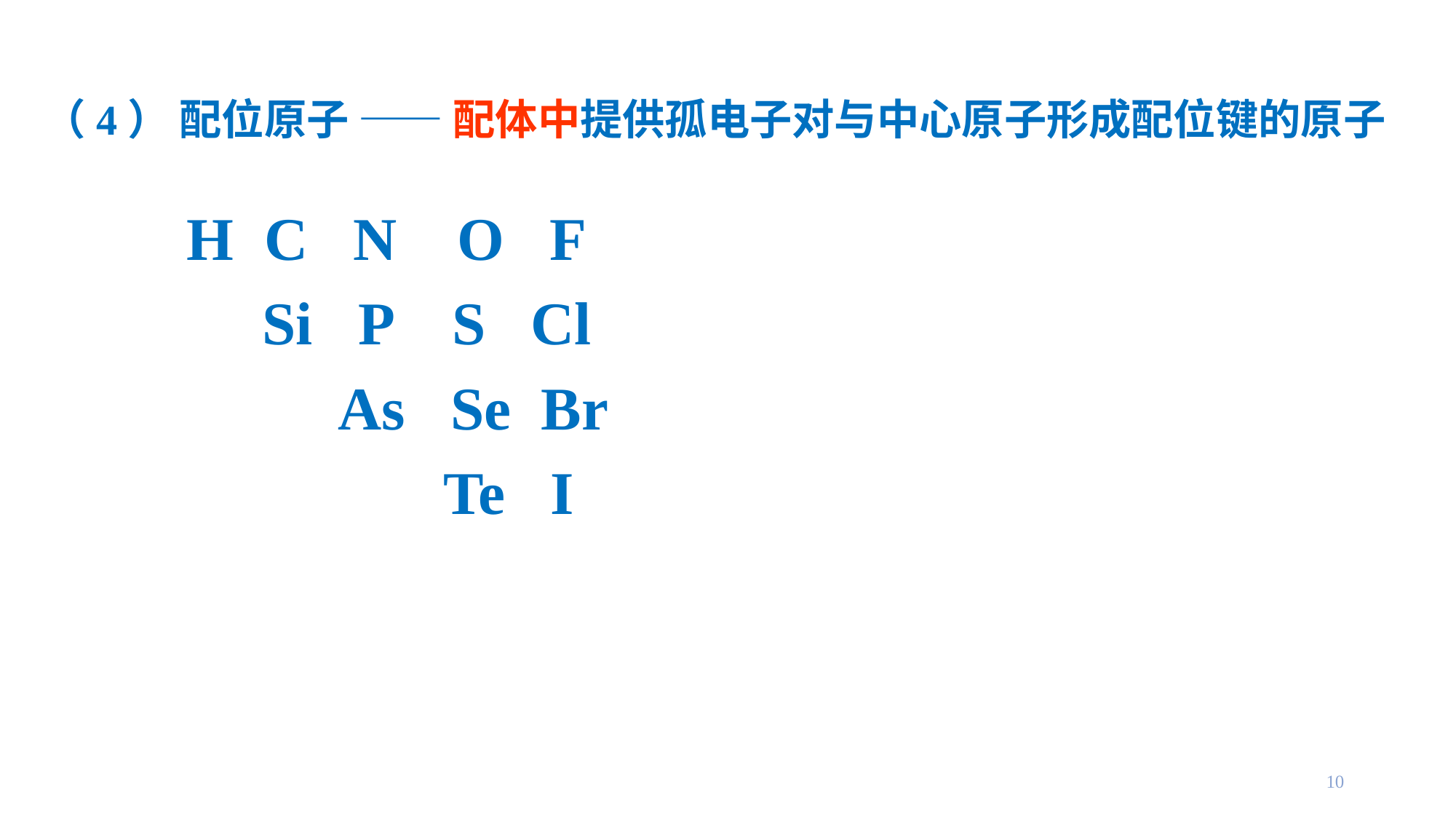

# （4） 配位原子 —— 配体中提供孤电子对与中心原子形成配位键的原子
H  C   N    O   F
     Si   P    S   Cl
          As   Se  Br
                 Te   I

10